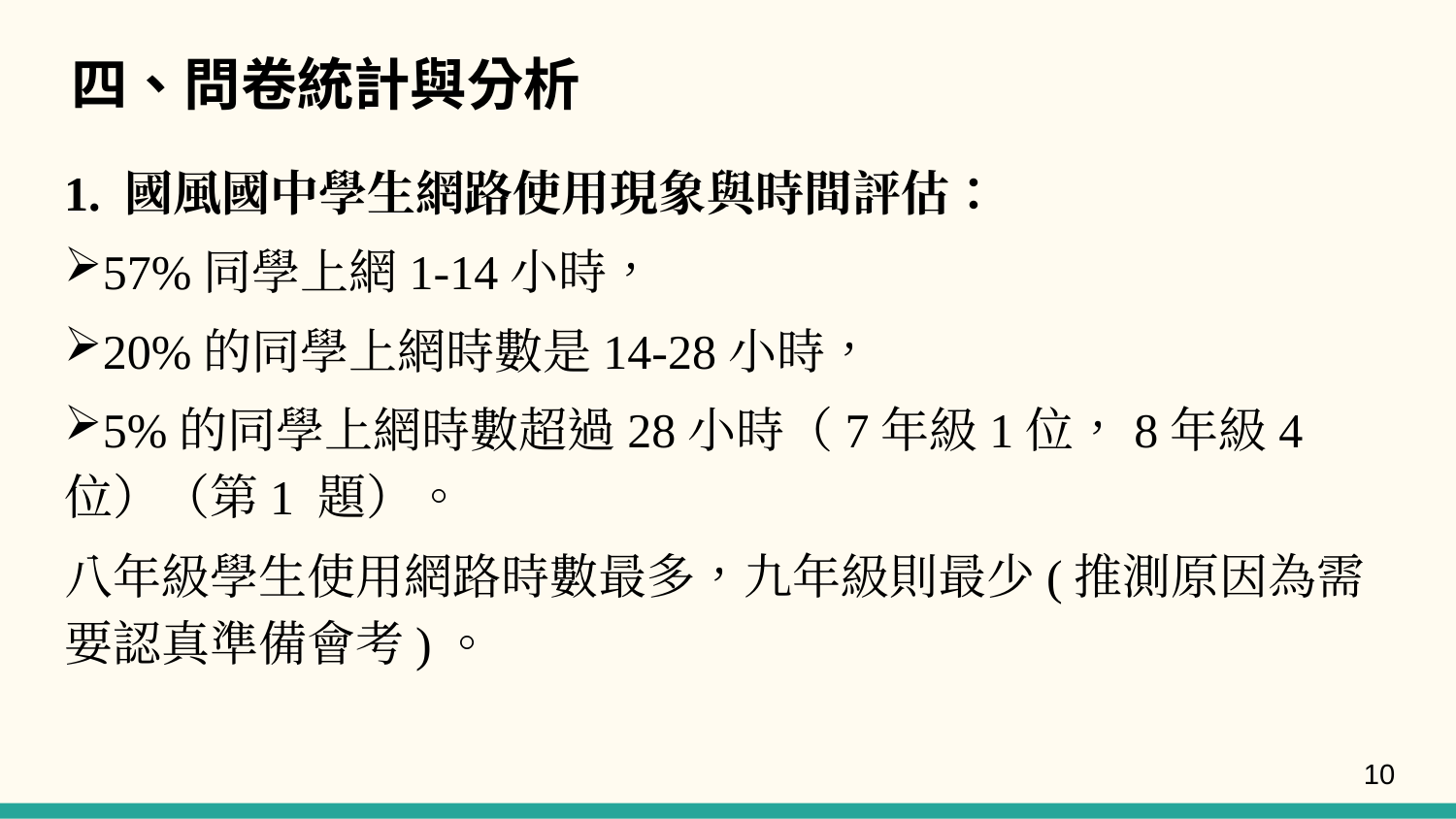

# 四、問卷統計與分析
1. 國風國中學生網路使用現象與時間評估：
57%同學上網1-14小時，
20%的同學上網時數是14-28小時，
5%的同學上網時數超過28小時（7年級1位，8年級4位）（第1 題）。
八年級學生使用網路時數最多，九年級則最少(推測原因為需要認真準備會考)。

10